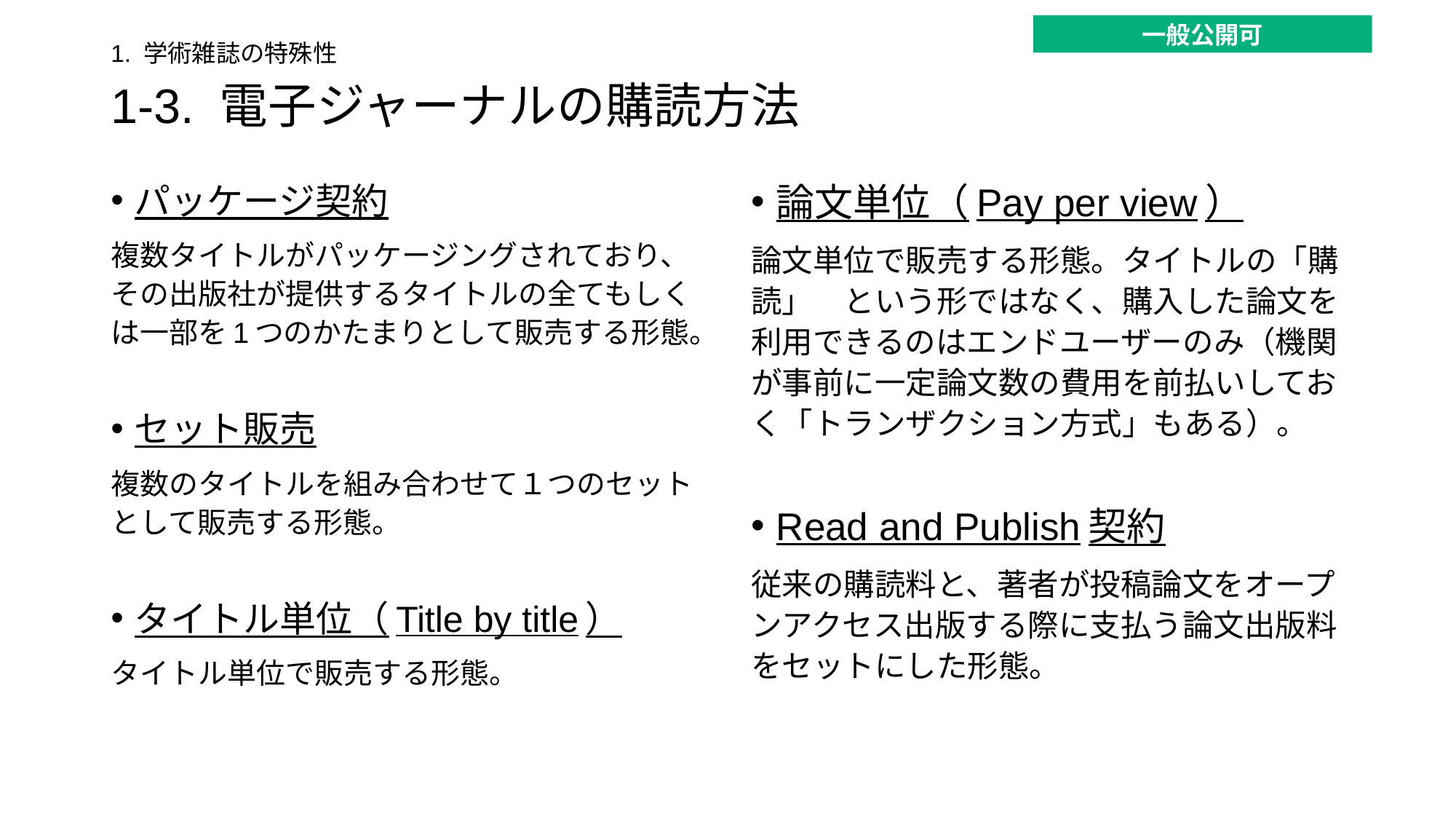

一般公開可
1. 学術雑誌の特殊性

# 1-3. 電子ジャーナルの購読方法
パッケージ契約
複数タイトルがパッケージングされており、その出版社が提供するタイトルの全てもしくは一部を1つのかたまりとして販売する形態。

セット販売
複数のタイトルを組み合わせて１つのセットとして販売する形態。

タイトル単位（Title by title）
タイトル単位で販売する形態。

論文単位（Pay per view）
論文単位で販売する形態。タイトルの「購読」　という形ではなく、購入した論文を利用できるのはエンドユーザーのみ（機関が事前に一定論文数の費用を前払いしておく「トランザクション方式」もある）。

Read and Publish契約
従来の購読料と、著者が投稿論文をオープンアクセス出版する際に支払う論文出版料をセットにした形態。